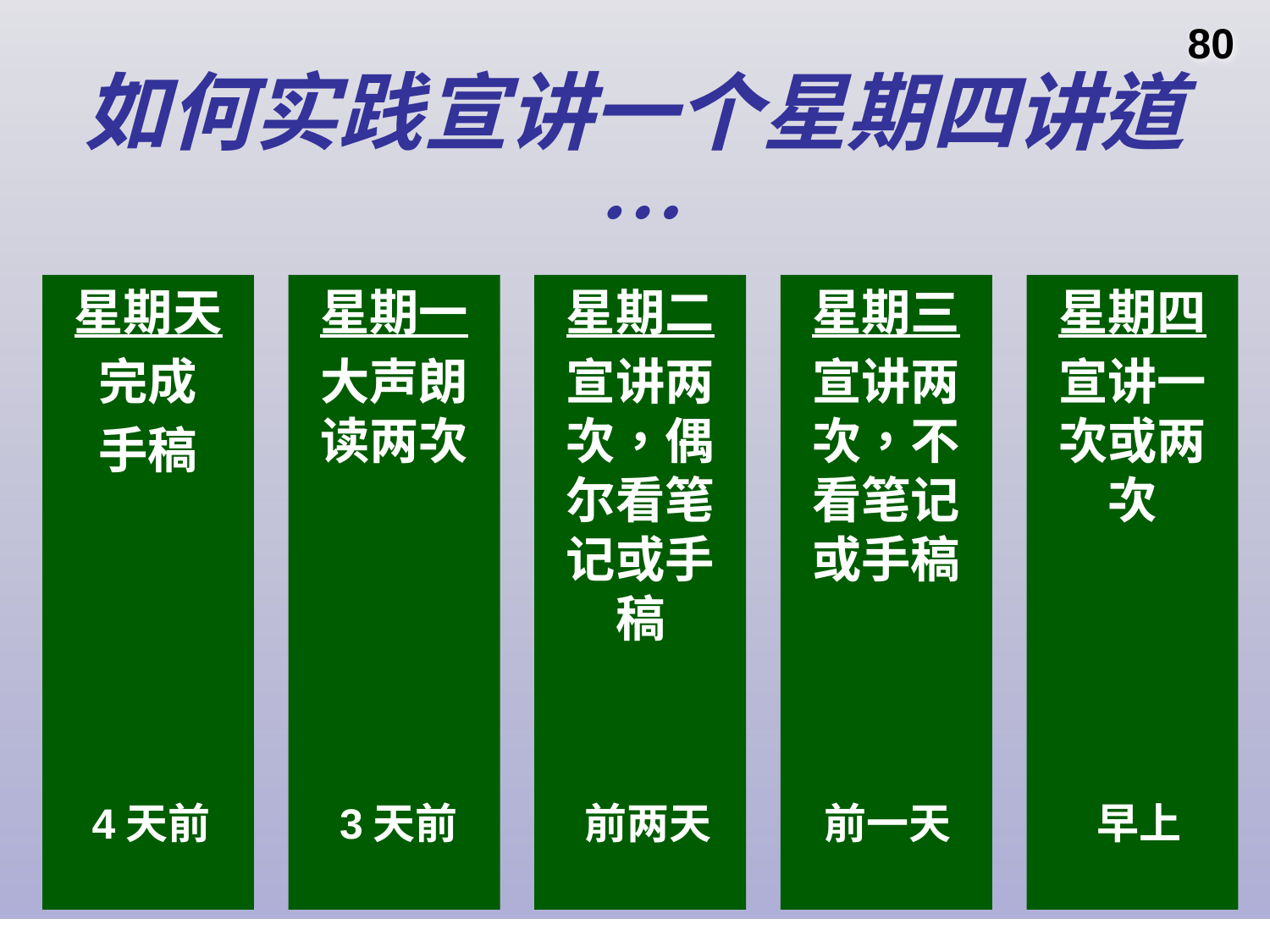

80
# 如何实践宣讲一个星期四讲道…
星期天
完成
手稿

星期一
大声朗读两次

3天前

星期二
宣讲两次，偶尔看笔记或手稿

前两天

星期三
宣讲两次，不看笔记或手稿

前一天

星期四
宣讲一次或两次

早上

4天前